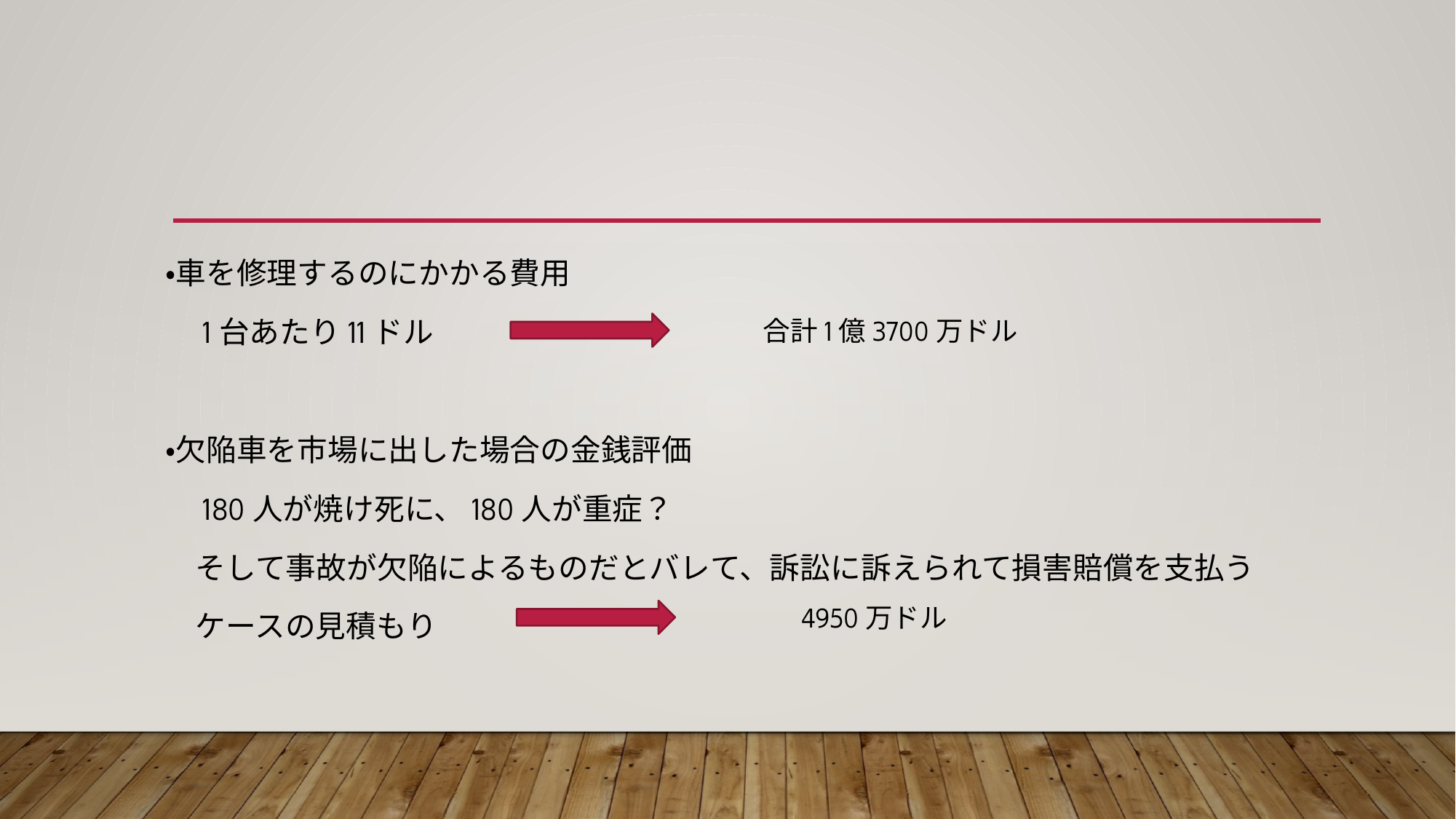

・車を修理するのにかかる費用
　1台あたり11ドル

・欠陥車を市場に出した場合の金銭評価
　180人が焼け死に、180人が重症？
　そして事故が欠陥によるものだとバレて、訴訟に訴えられて損害賠償を支払う
　ケースの見積もり
合計1億3700万ドル

4950万ドル